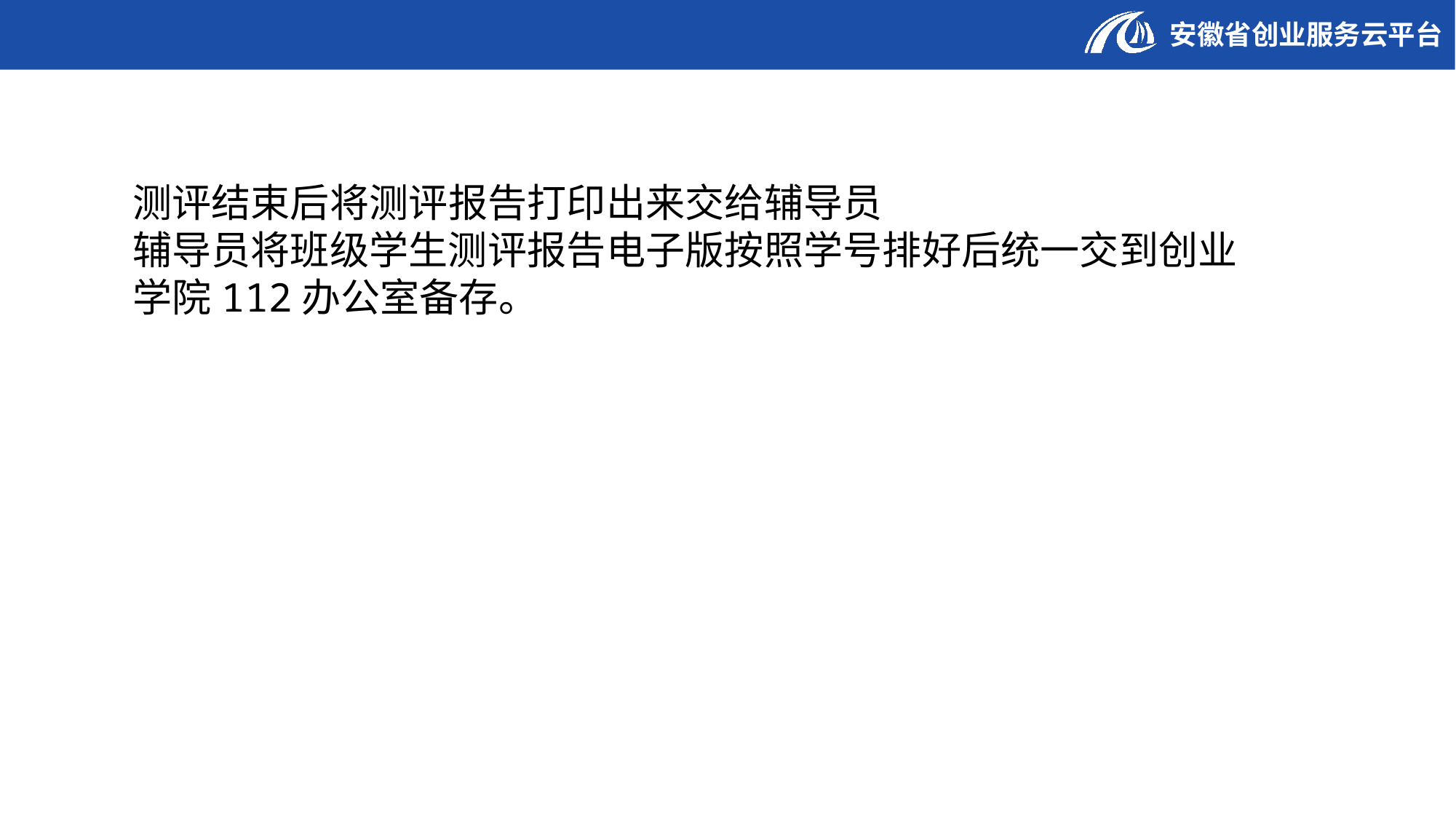

测评结束后将测评报告打印出来交给辅导员
辅导员将班级学生测评报告电子版按照学号排好后统一交到创业学院112办公室备存。